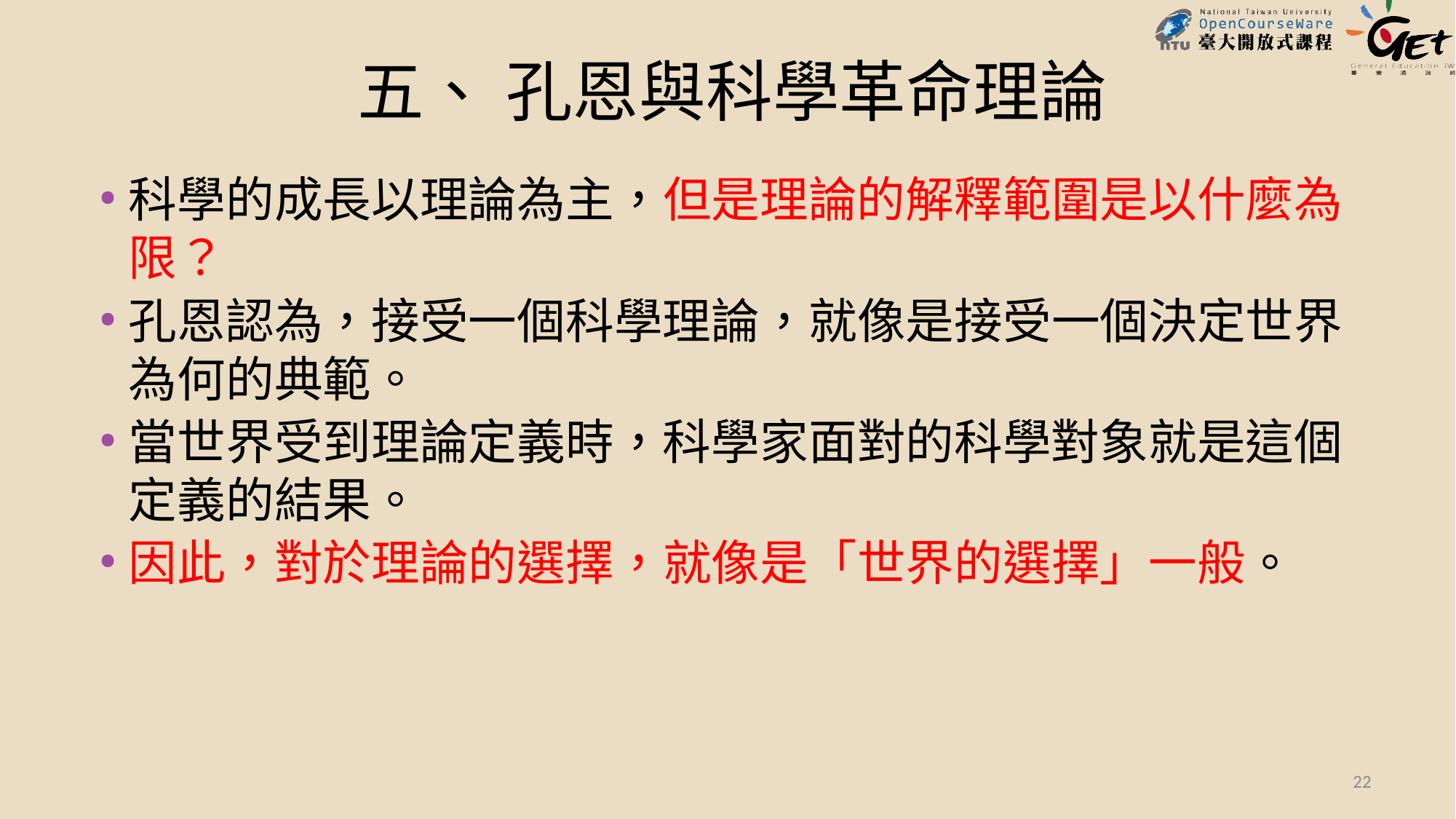

五、 孔恩與科學革命理論
科學的成長以理論為主，但是理論的解釋範圍是以什麼為限？
孔恩認為，接受一個科學理論，就像是接受一個決定世界為何的典範。
當世界受到理論定義時，科學家面對的科學對象就是這個定義的結果。
因此，對於理論的選擇，就像是「世界的選擇」一般。
22